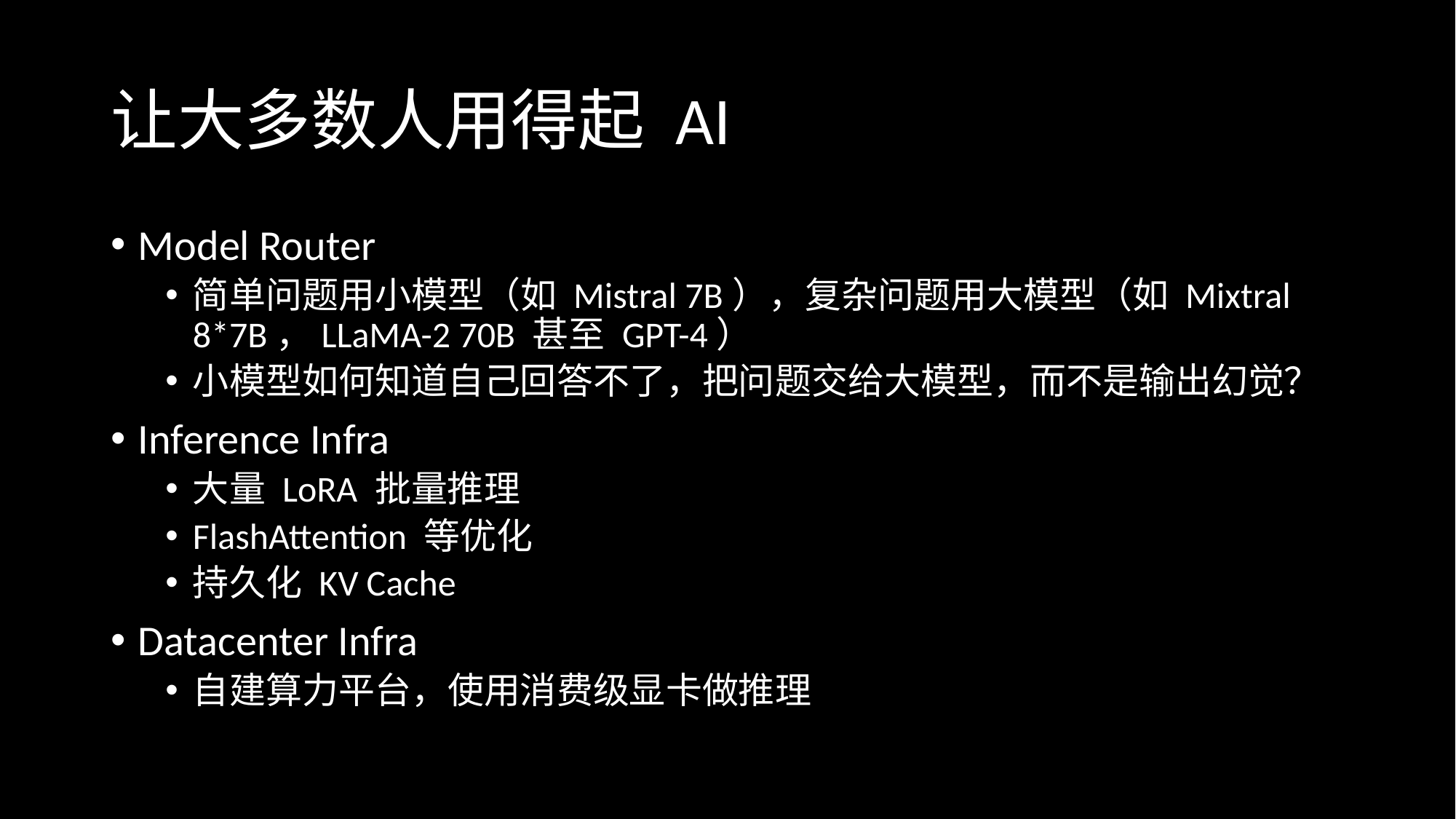

# 让大多数人用得起 AI
Model Router
简单问题用小模型（如 Mistral 7B），复杂问题用大模型（如 Mixtral 8*7B，LLaMA-2 70B 甚至 GPT-4）
小模型如何知道自己回答不了，把问题交给大模型，而不是输出幻觉？
Inference Infra
大量 LoRA 批量推理
FlashAttention 等优化
持久化 KV Cache
Datacenter Infra
自建算力平台，使用消费级显卡做推理